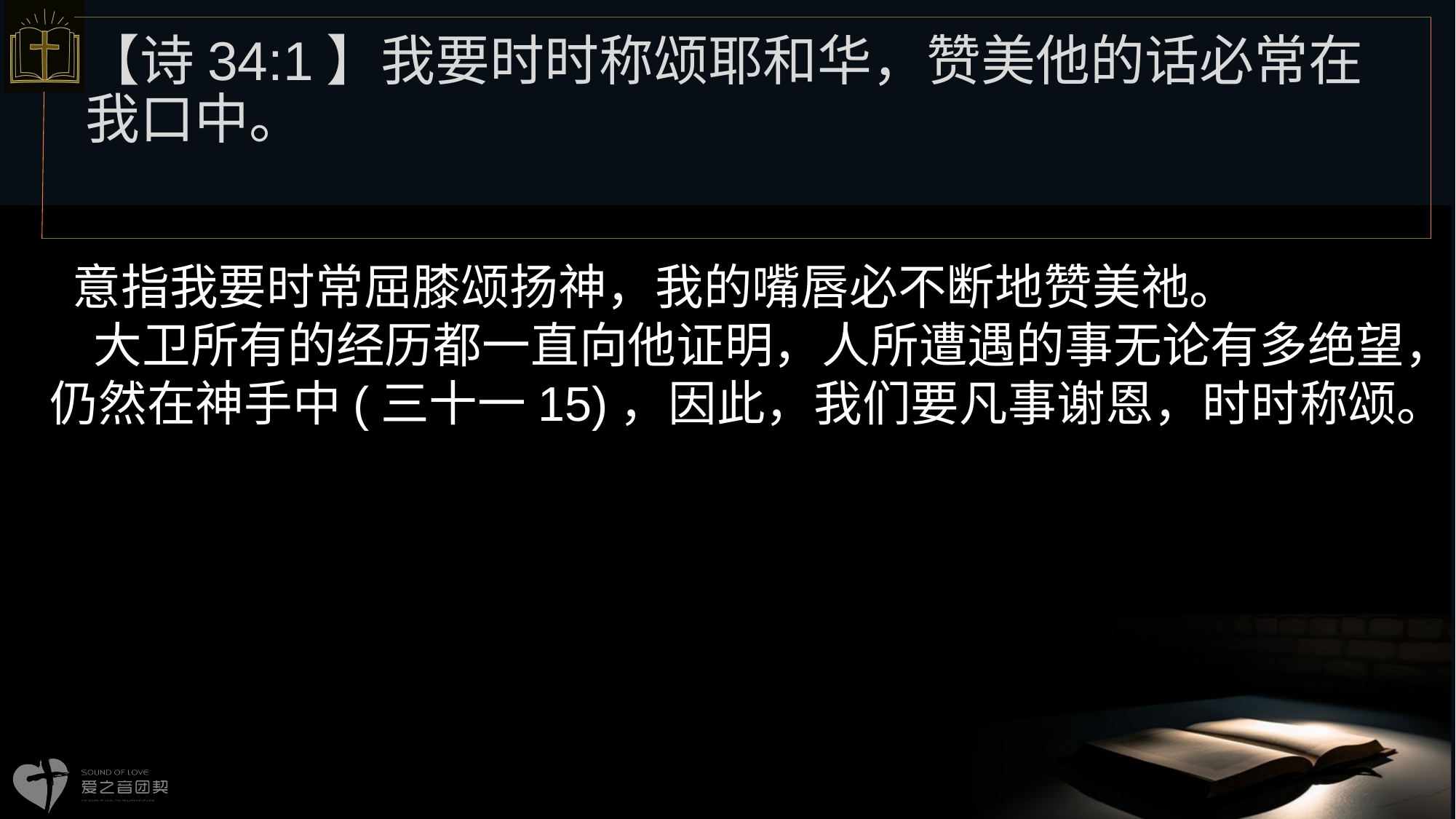

【诗34:1】我要时时称颂耶和华，赞美他的话必常在我口中。
# 意指我要时常屈膝颂扬神，我的嘴唇必不断地赞美祂。 大卫所有的经历都一直向他证明，人所遭遇的事无论有多绝望，仍然在神手中(三十一15)，因此，我们要凡事谢恩，时时称颂。